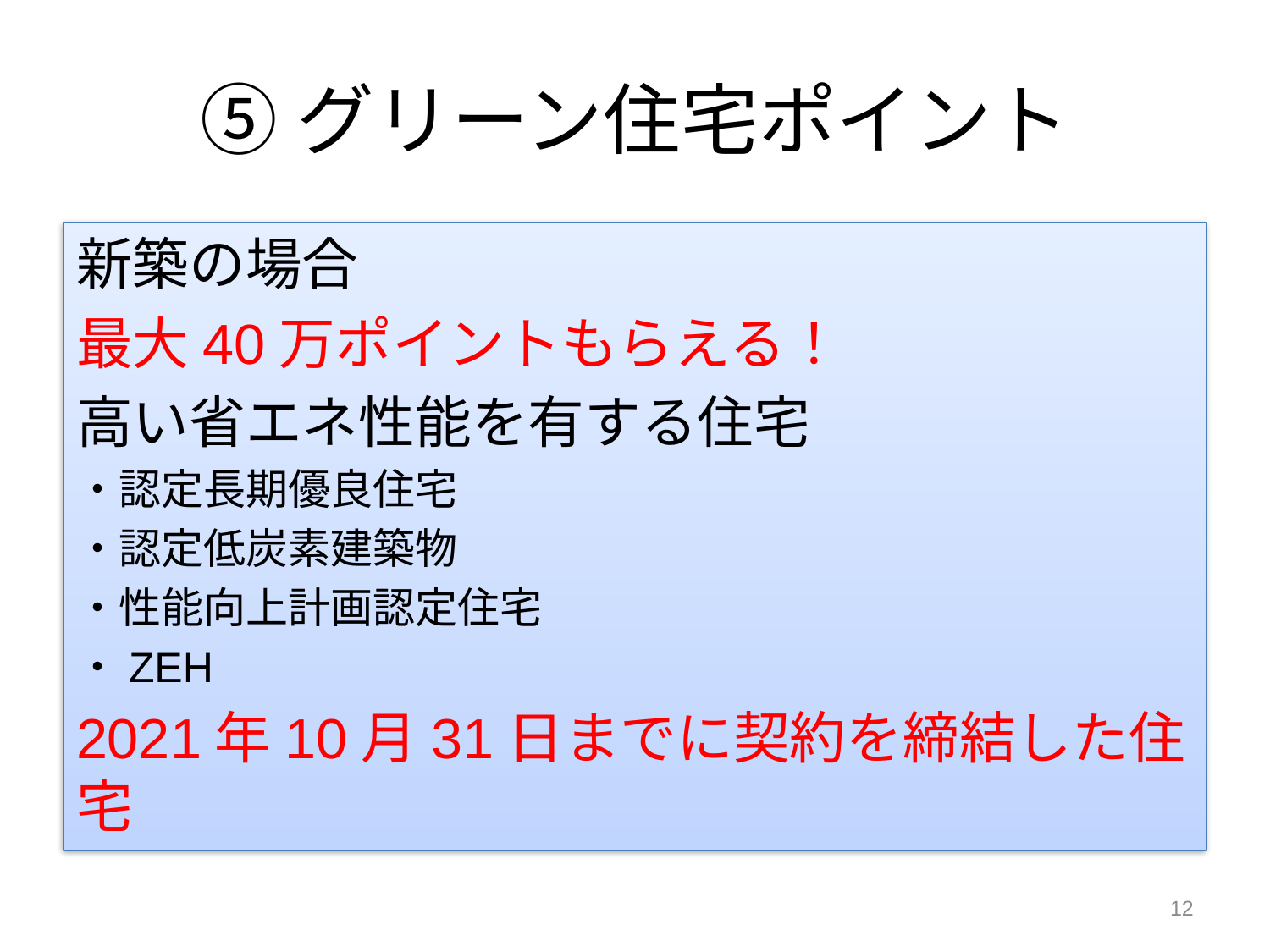

# ⑤グリーン住宅ポイント
新築の場合
最大40万ポイントもらえる！
高い省エネ性能を有する住宅
・認定長期優良住宅
・認定低炭素建築物
・性能向上計画認定住宅
・ZEH
2021年10月31日までに契約を締結した住宅

12